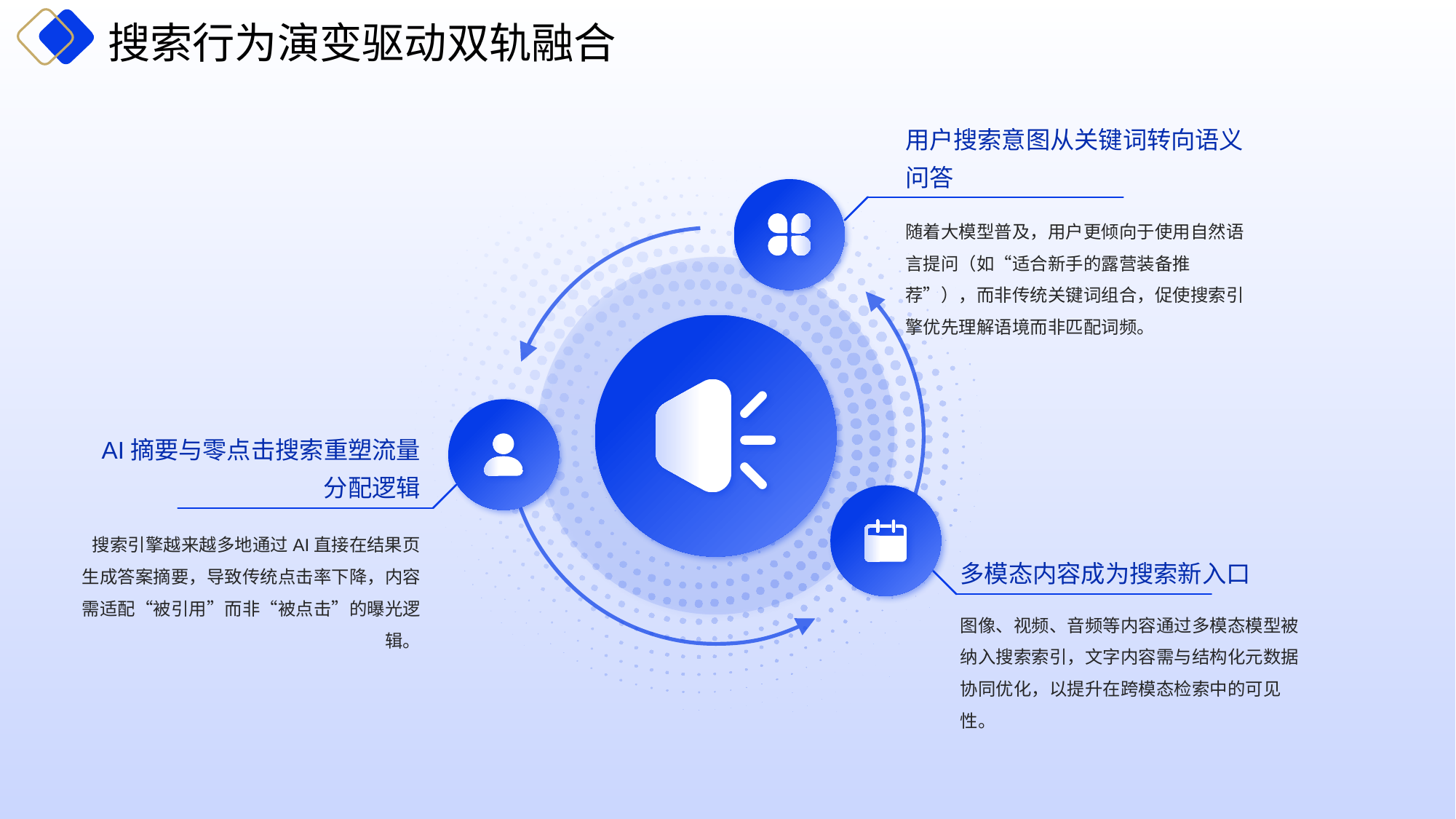

搜索行为演变驱动双轨融合

用户搜索意图从关键词转向语义问答

随着大模型普及，用户更倾向于使用自然语言提问（如“适合新手的露营装备推荐”），而非传统关键词组合，促使搜索引擎优先理解语境而非匹配词频。

AI摘要与零点击搜索重塑流量分配逻辑

多模态内容成为搜索新入口

搜索引擎越来越多地通过AI直接在结果页生成答案摘要，导致传统点击率下降，内容需适配“被引用”而非“被点击”的曝光逻辑。
图像、视频、音频等内容通过多模态模型被纳入搜索索引，文字内容需与结构化元数据协同优化，以提升在跨模态检索中的可见性。